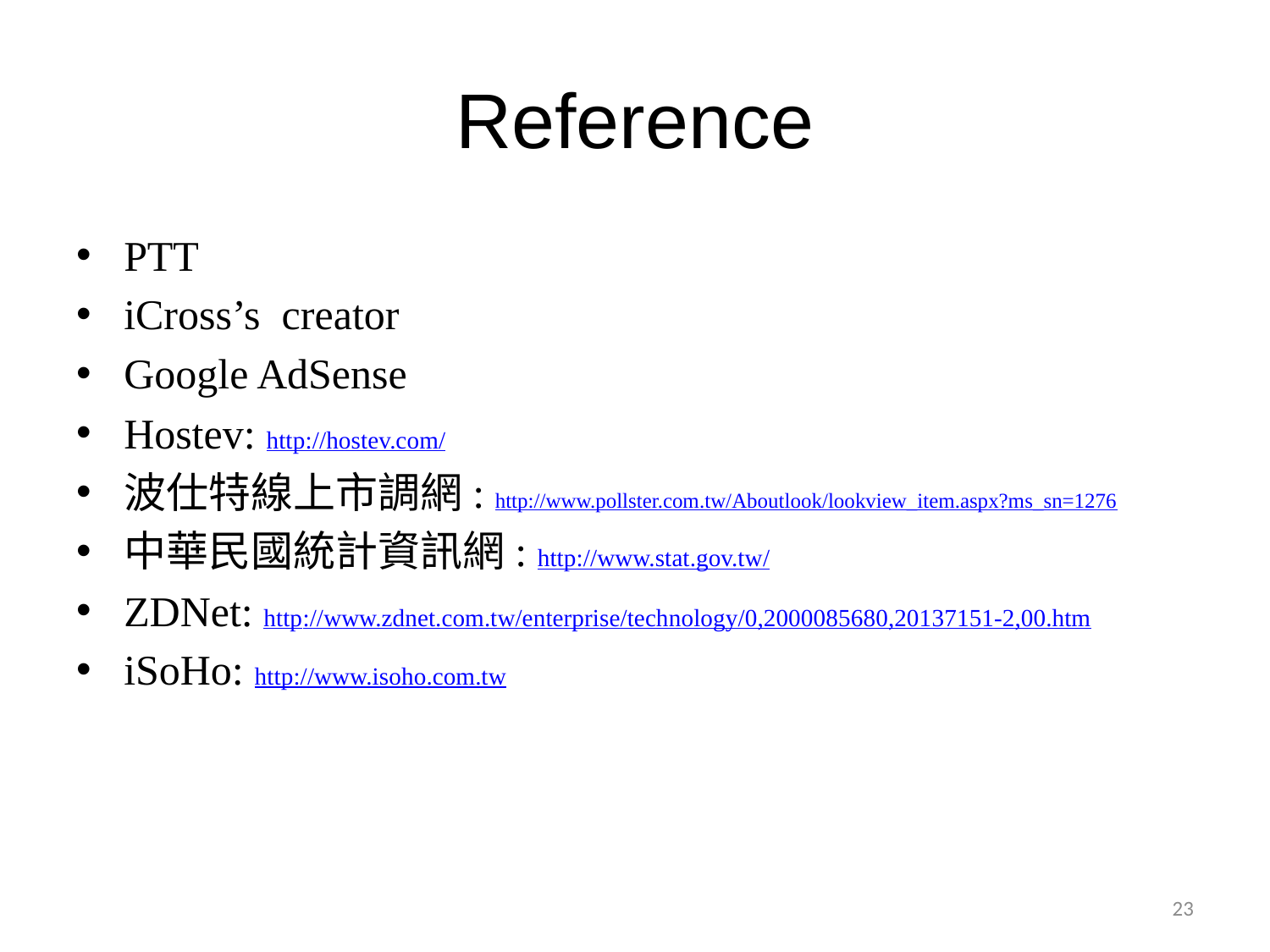

# Reference
PTT
iCross’s  creator
Google AdSense
Hostev: http://hostev.com/
波仕特線上市調網: http://www.pollster.com.tw/Aboutlook/lookview_item.aspx?ms_sn=1276
中華民國統計資訊網: http://www.stat.gov.tw/
ZDNet: http://www.zdnet.com.tw/enterprise/technology/0,2000085680,20137151-2,00.htm
iSoHo: http://www.isoho.com.tw
23